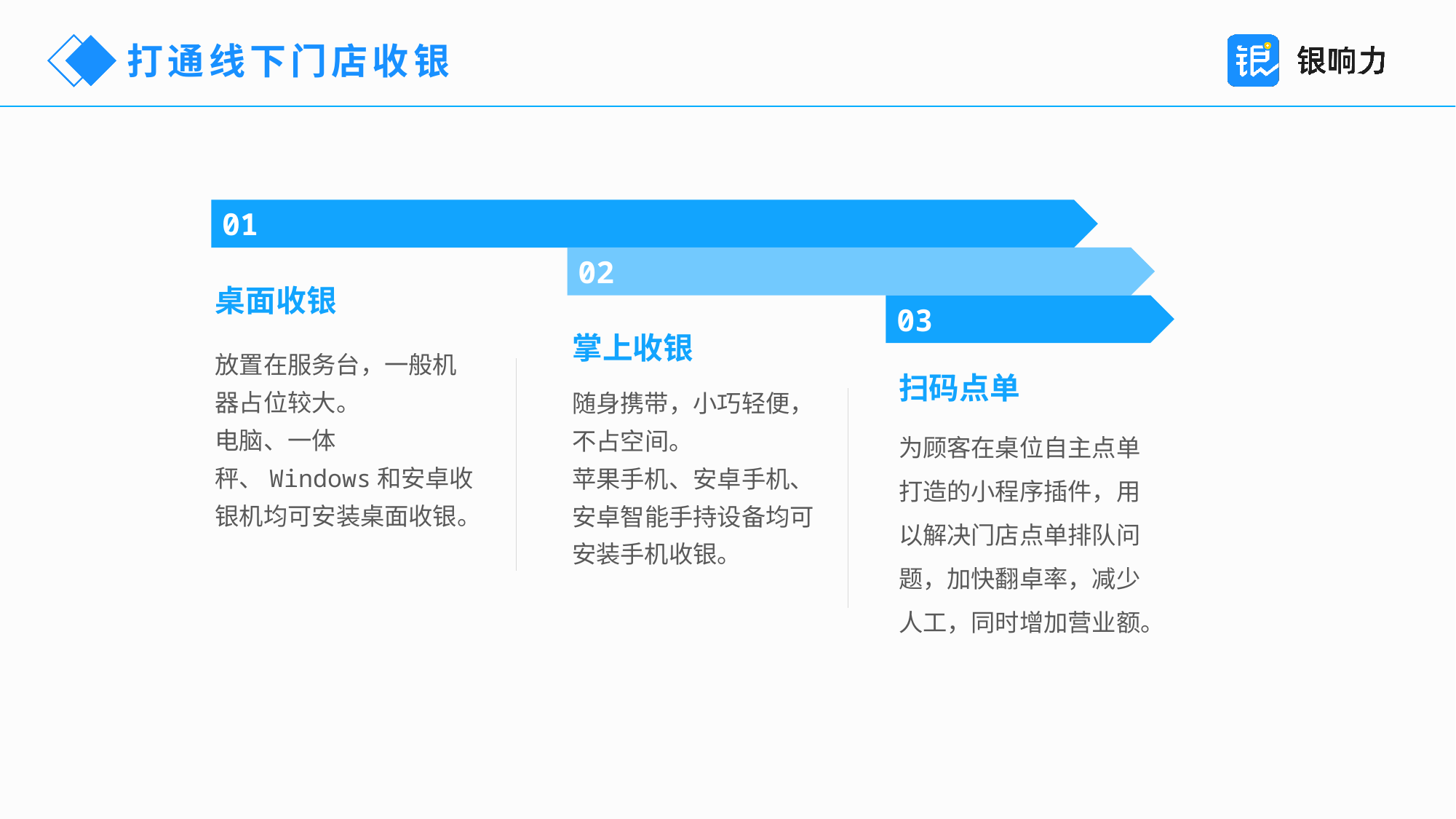

打通线下门店收银
01
02
桌面收银
03
掌上收银
放置在服务台，一般机器占位较大。
电脑、一体秤、Windows和安卓收银机均可安装桌面收银。
扫码点单
随身携带，小巧轻便，不占空间。
苹果手机、安卓手机、安卓智能手持设备均可安装手机收银。
为顾客在桌位自主点单打造的小程序插件，用以解决门店点单排队问题，加快翻卓率，减少人工，同时增加营业额。